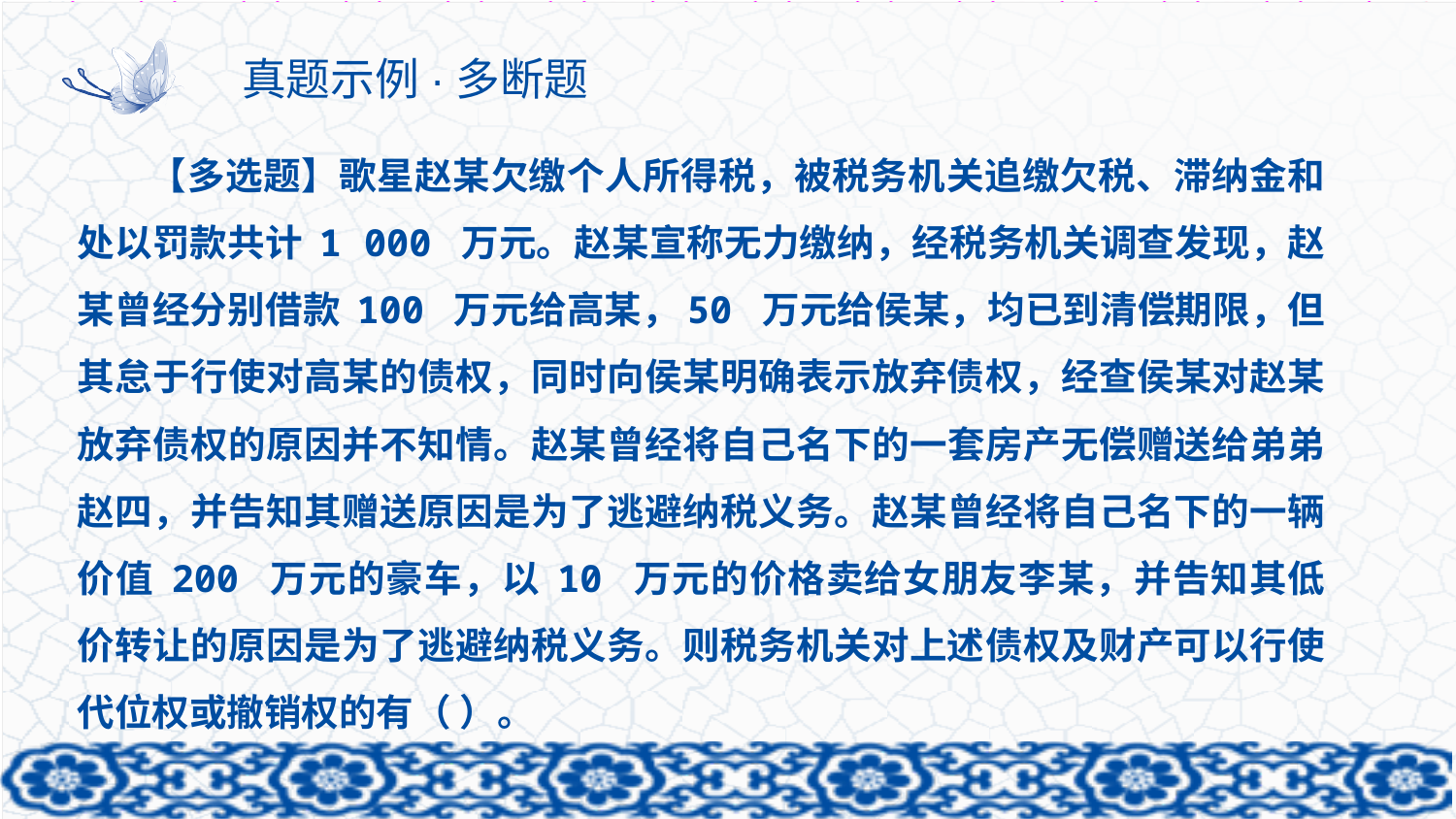

# 真题示例·多断题
【多选题】歌星赵某欠缴个人所得税，被税务机关追缴欠税、滞纳金和处以罚款共计 1 000 万元。赵某宣称无力缴纳，经税务机关调查发现，赵某曾经分别借款 100 万元给高某，50 万元给侯某，均已到清偿期限，但其怠于行使对高某的债权，同时向侯某明确表示放弃债权，经查侯某对赵某放弃债权的原因并不知情。赵某曾经将自己名下的一套房产无偿赠送给弟弟赵四，并告知其赠送原因是为了逃避纳税义务。赵某曾经将自己名下的一辆价值 200 万元的豪车，以 10 万元的价格卖给女朋友李某，并告知其低价转让的原因是为了逃避纳税义务。则税务机关对上述债权及财产可以行使代位权或撤销权的有（ ）。